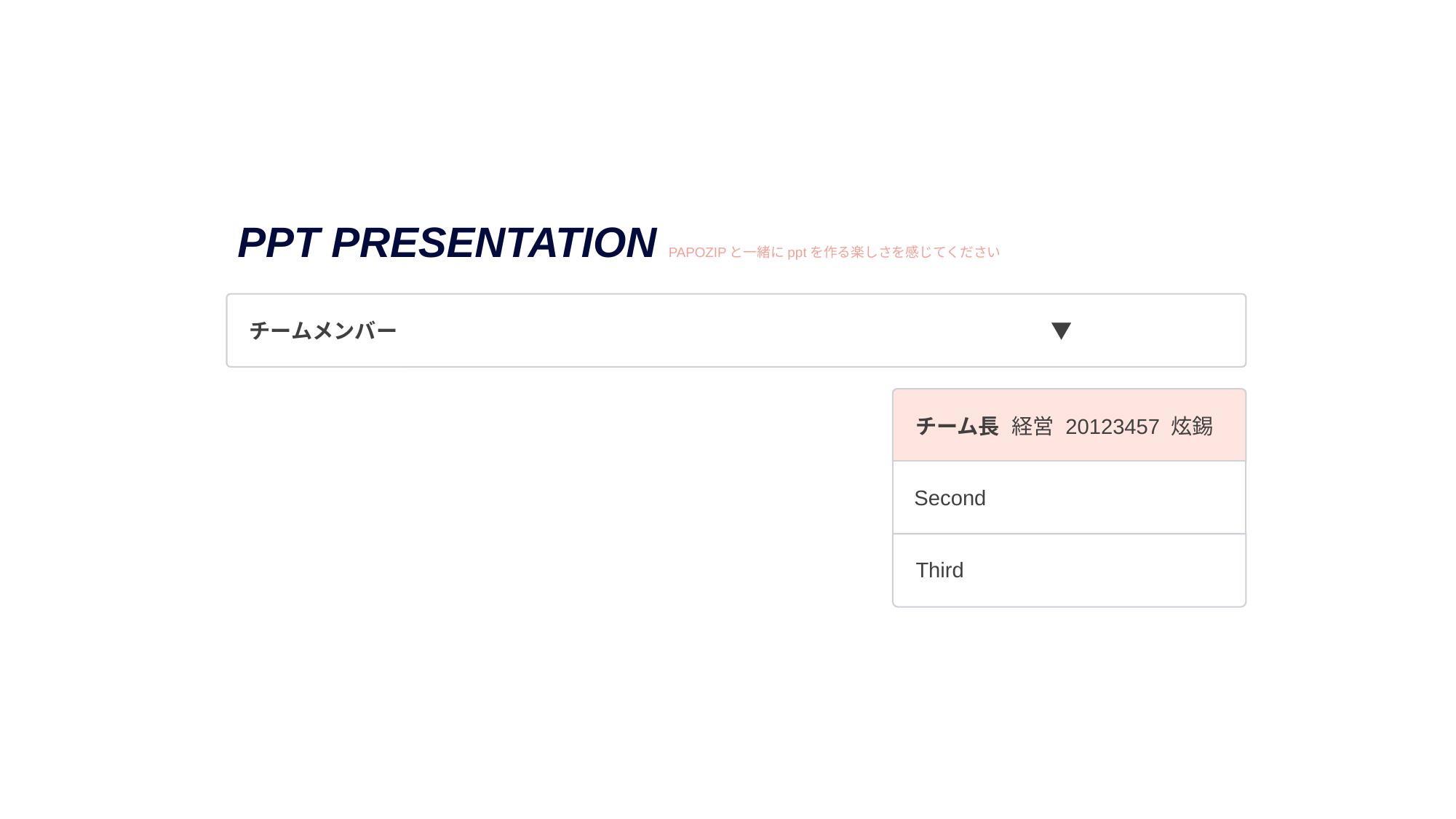

PPT PRESENTATION PAPOZIPと一緒にpptを作る楽しさを感じてください
チームメンバー                                                                                                             ▼
チーム長  経営 20123457 炫錫
Second
Third